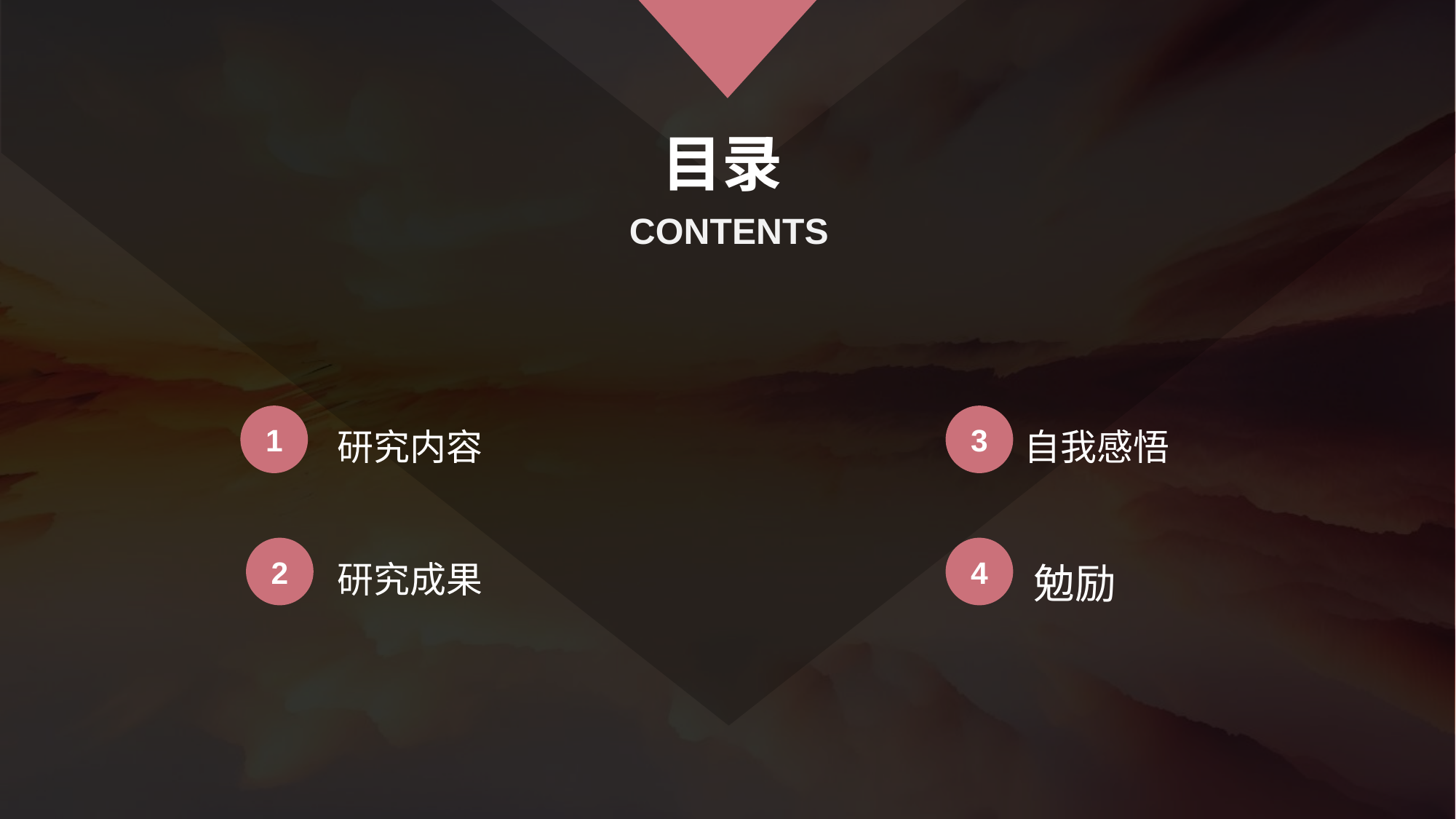

目录
CONTENTS
自我感悟
1
3
研究内容
2
4
  勉励
研究成果